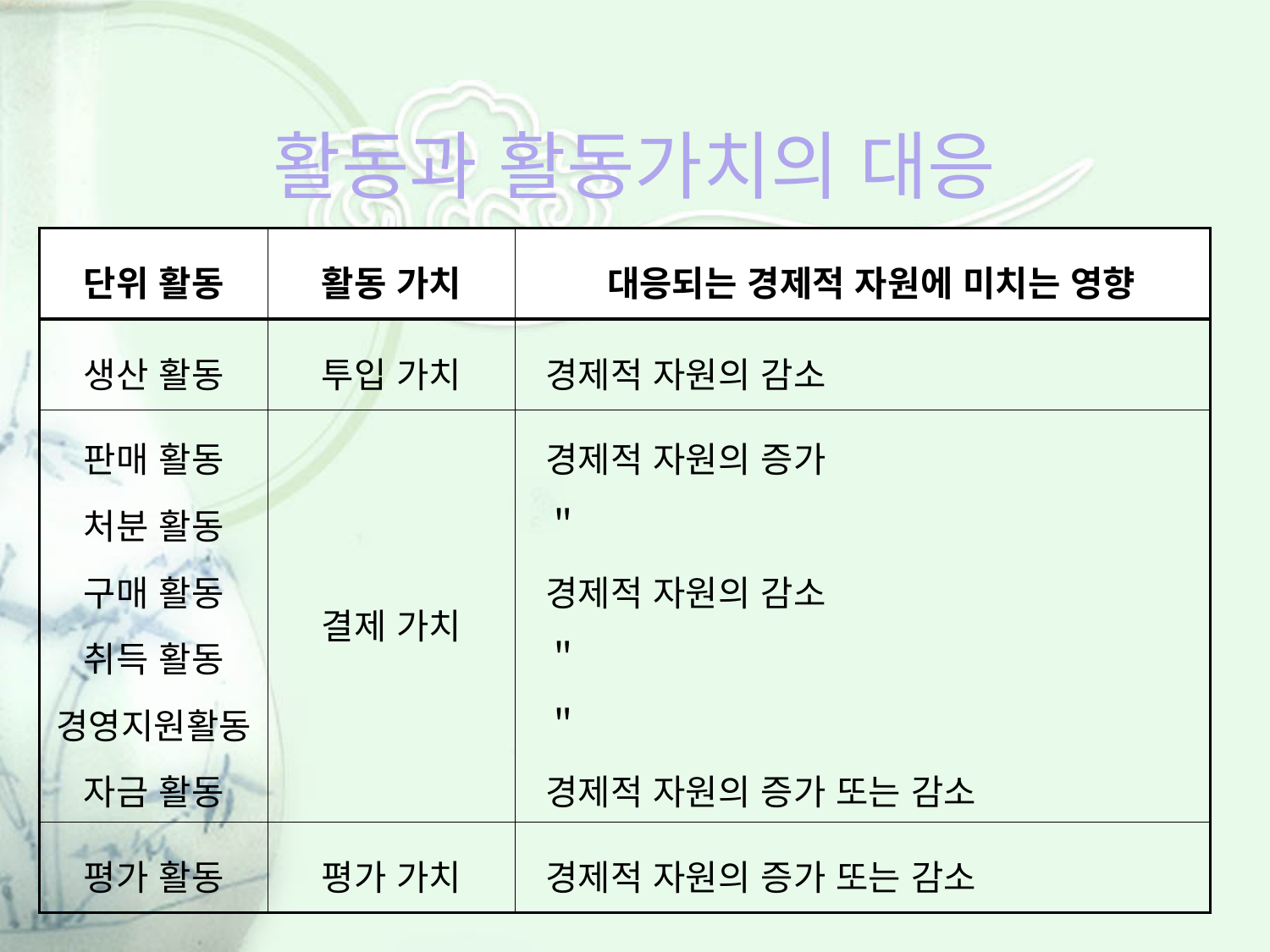

# 활동과 활동가치의 대응
| 단위 활동 | 활동 가치 | 대응되는 경제적 자원에 미치는 영향 |
| --- | --- | --- |
| 생산 활동 | 투입 가치 | 경제적 자원의 감소 |
| 판매 활동 처분 활동 구매 활동 취득 활동 경영지원활동 자금 활동 | 결제 가치 | 경제적 자원의 증가 ＂ 　　　 경제적 자원의 감소 ＂ ＂ 경제적 자원의 증가 또는 감소 |
| 평가 활동 | 평가 가치 | 경제적 자원의 증가 또는 감소 |